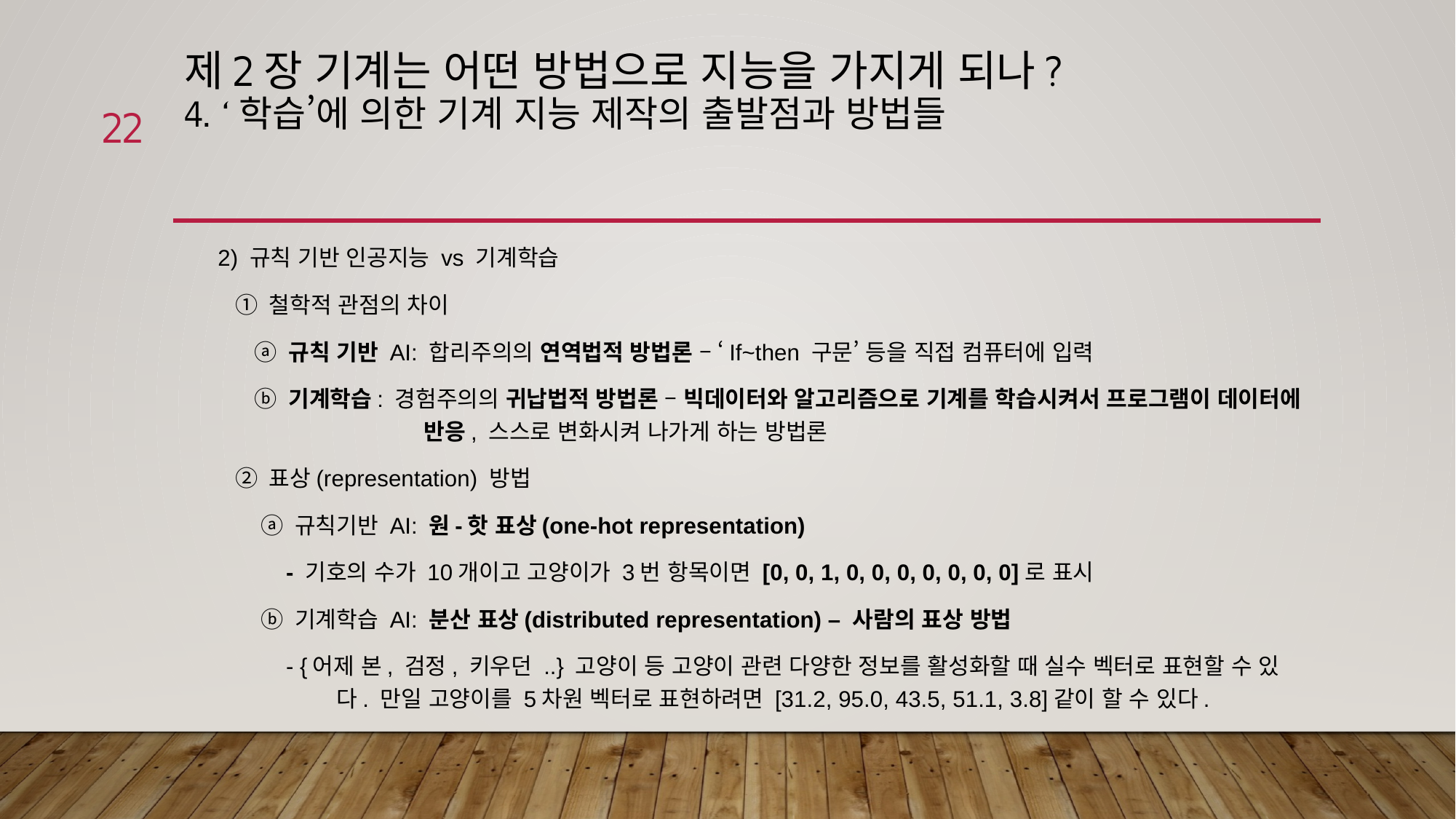

# 제2장 기계는 어떤 방법으로 지능을 가지게 되나? 4. ‘학습’에 의한 기계 지능 제작의 출발점과 방법들
22
     2) 규칙 기반 인공지능 vs 기계학습
        ① 철학적 관점의 차이
           ⓐ 규칙 기반 AI: 합리주의의 연역법적 방법론 – ‘If~then 구문’ 등을 직접 컴퓨터에 입력
           ⓑ 기계학습: 경험주의의 귀납법적 방법론 – 빅데이터와 알고리즘으로 기계를 학습시켜서 프로그램이 데이터에 반응, 스스로 변화시켜 나가게 하는 방법론
        ② 표상(representation) 방법
            ⓐ 규칙기반 AI: 원-핫 표상(one-hot representation)
                - 기호의 수가 10개이고 고양이가 3번 항목이면 [0, 0, 1, 0, 0, 0, 0, 0, 0, 0]로 표시
            ⓑ 기계학습 AI: 분산 표상(distributed representation) – 사람의 표상 방법
                - {어제 본, 검정, 키우던 ..} 고양이 등 고양이 관련 다양한 정보를 활성화할 때 실수 벡터로 표현할 수 있다. 만일 고양이를 5차원 벡터로 표현하려면 [31.2, 95.0, 43.5, 51.1, 3.8]같이 할 수 있다.